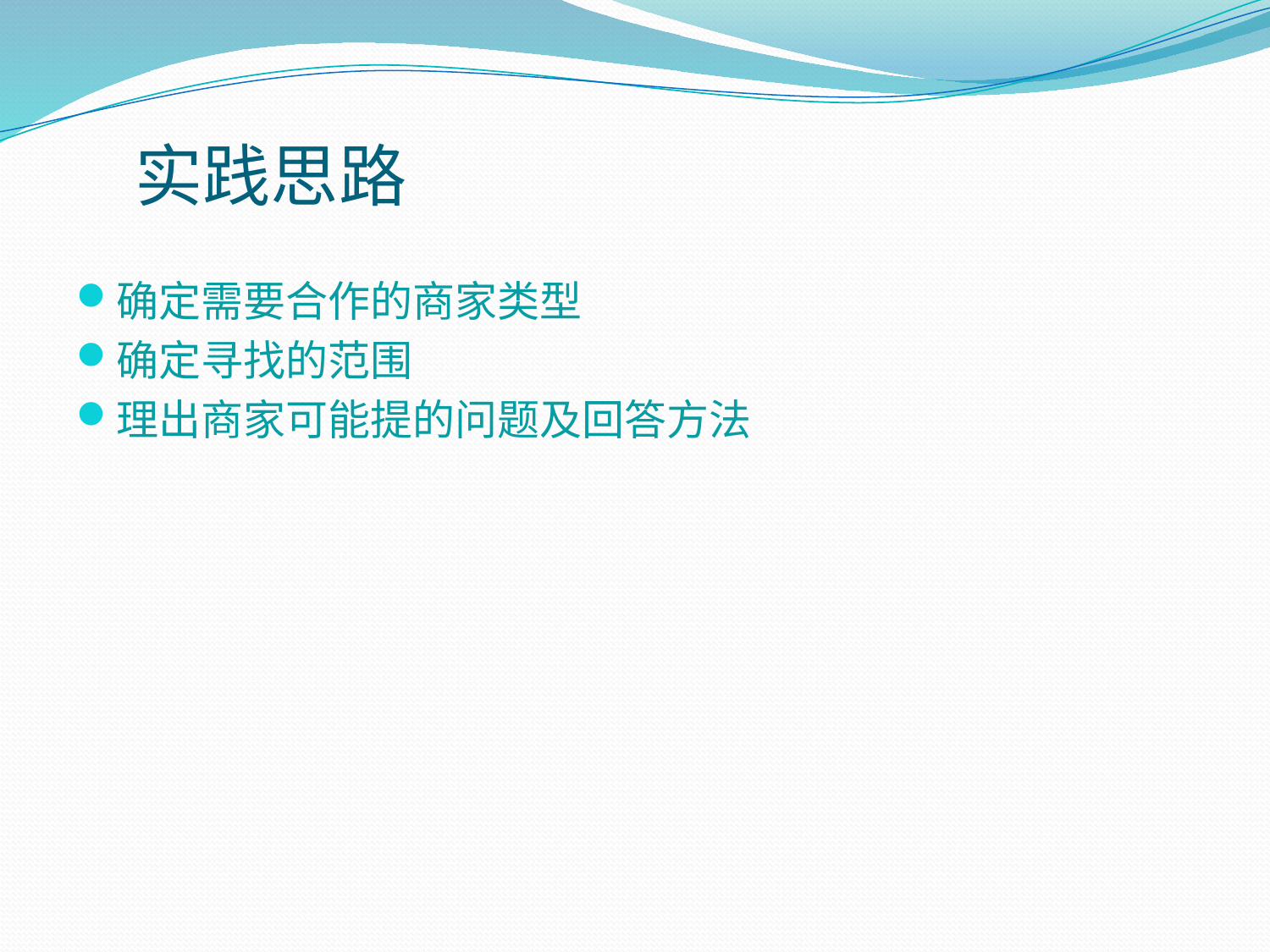

# 实践思路
确定需要合作的商家类型
确定寻找的范围
理出商家可能提的问题及回答方法